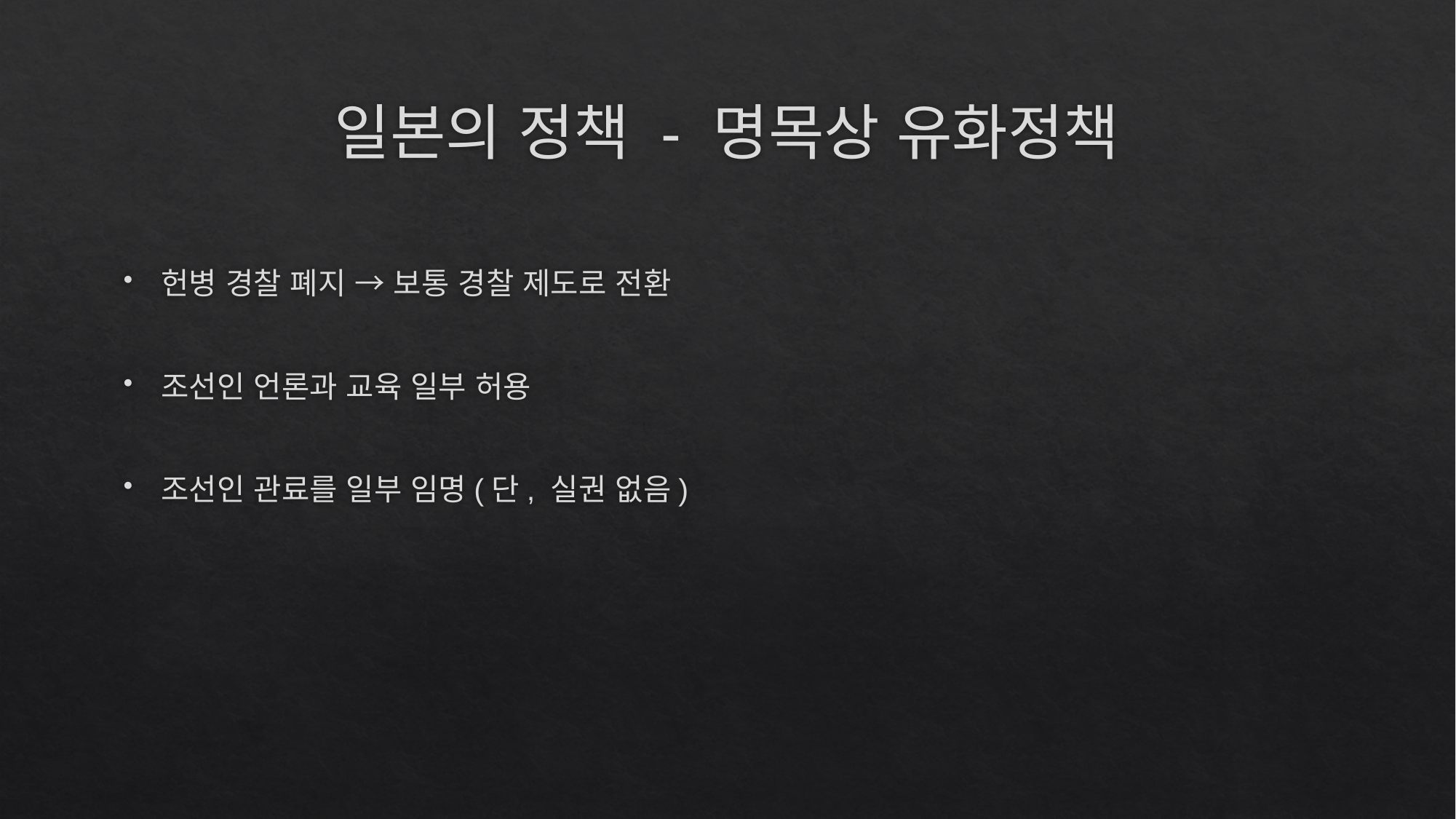

# 일본의 정책 - 명목상 유화정책

헌병 경찰 폐지 → 보통 경찰 제도로 전환

조선인 언론과 교육 일부 허용

조선인 관료를 일부 임명(단, 실권 없음)